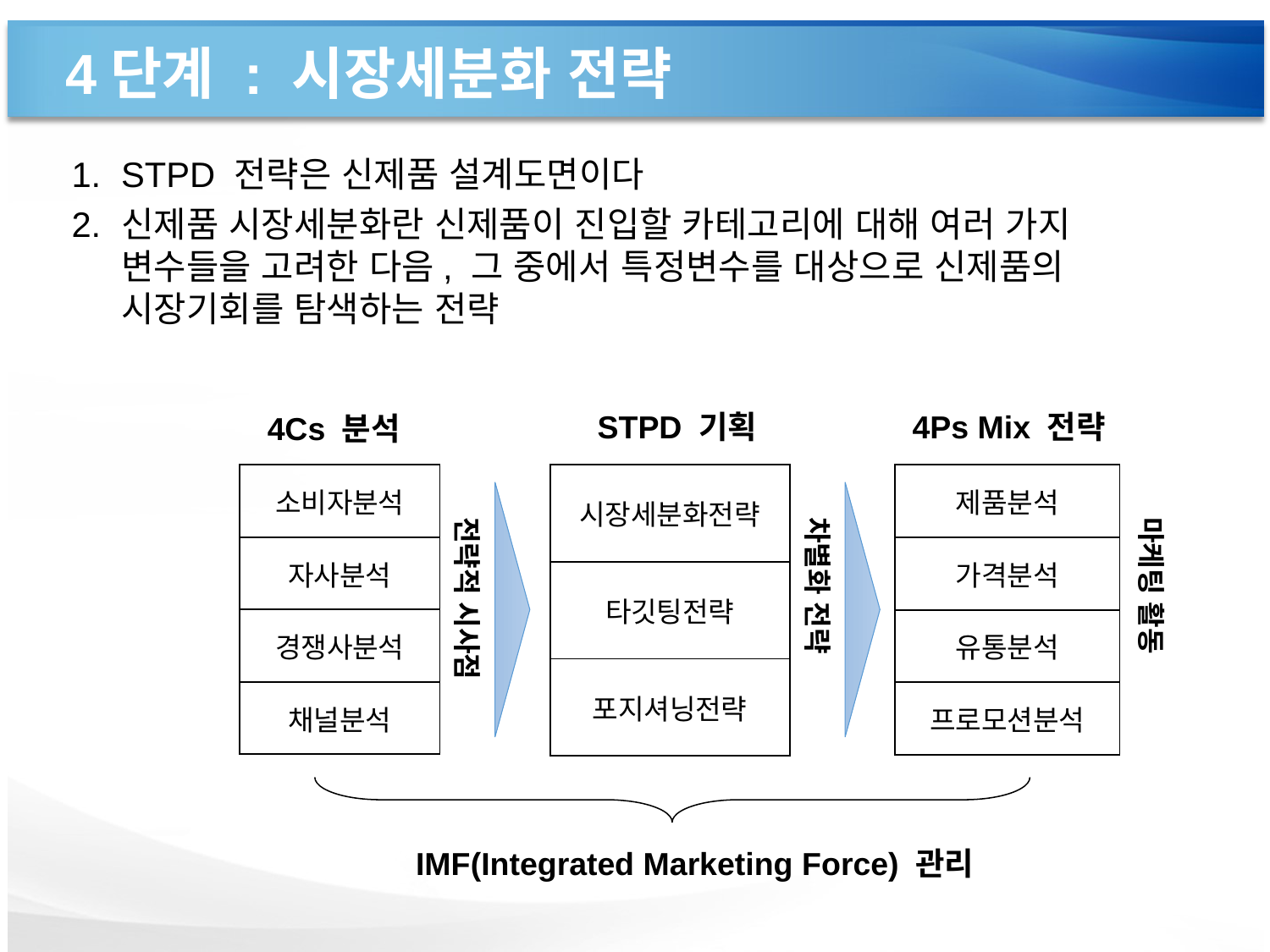

# 4단계 : 시장세분화 전략
STPD 전략은 신제품 설계도면이다
신제품 시장세분화란 신제품이 진입할 카테고리에 대해 여러 가지 변수들을 고려한 다음, 그 중에서 특정변수를 대상으로 신제품의 시장기회를 탐색하는 전략
STPD 기획
4Ps Mix 전략
4Cs 분석

| 시장세분화전략 |
| --- |
| 타깃팅전략 |
| 포지셔닝전략 |
| 소비자분석 |
| --- |
| 자사분석 |
| 경쟁사분석 |
| 채널분석 |
| 제품분석 |
| --- |
| 가격분석 |
| 유통분석 |
| 프로모션분석 |
마케팅 활동
전략적 시사점
차별화 전략

IMF(Integrated Marketing Force) 관리